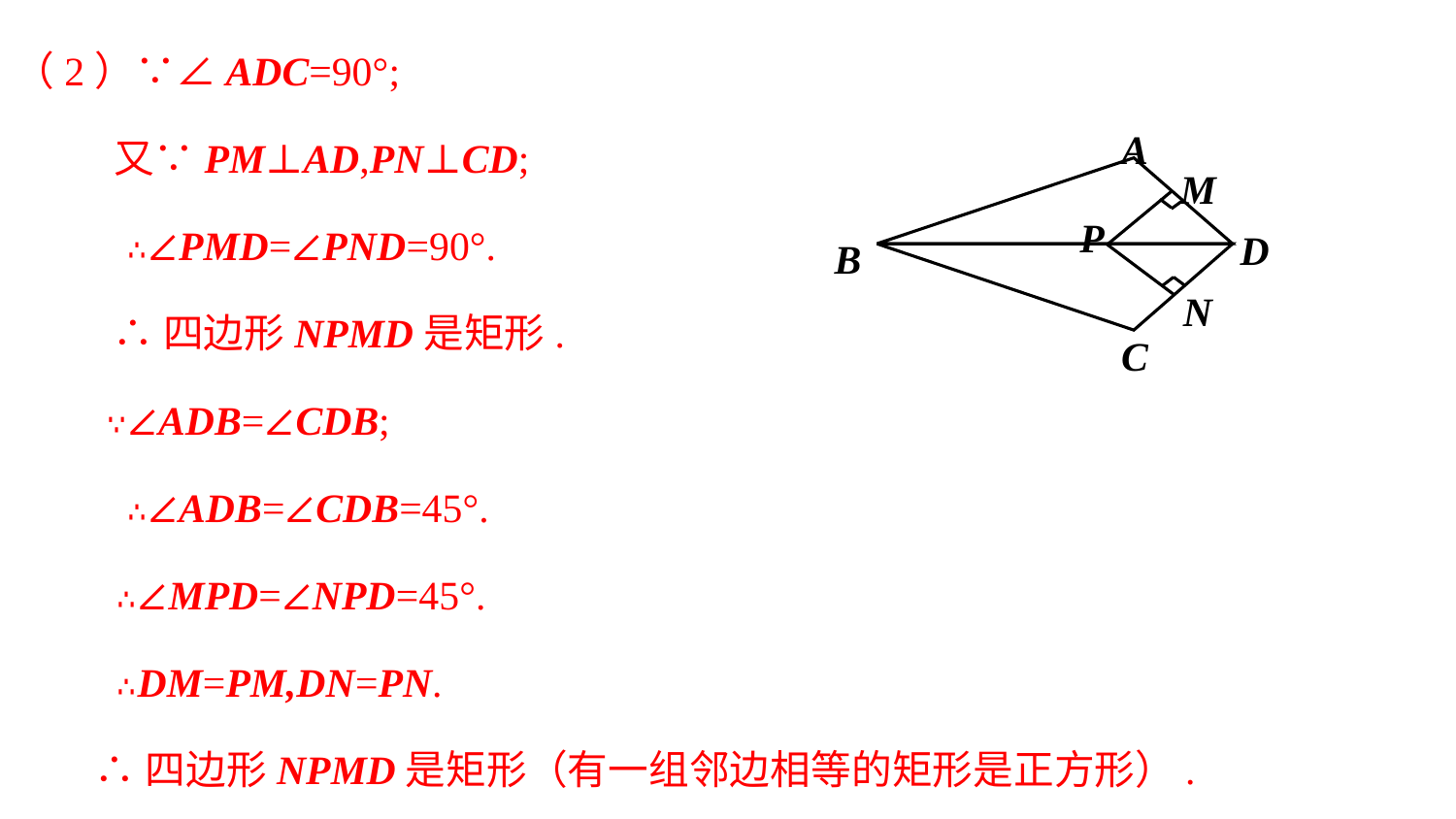

（2）∵∠ADC=90°;
          又∵PM⊥AD,PN⊥CD;
           ∴∠PMD=∠PND=90°.
           ∴四边形NPMD是矩形.
         ∵∠ADB=∠CDB;
           ∴∠ADB=∠CDB=45°.
          ∴∠MPD=∠NPD=45°.
          ∴DM=PM,DN=PN.
         ∴四边形NPMD是矩形（有一组邻边相等的矩形是正方形）.
A
M

P
D
B

N
C